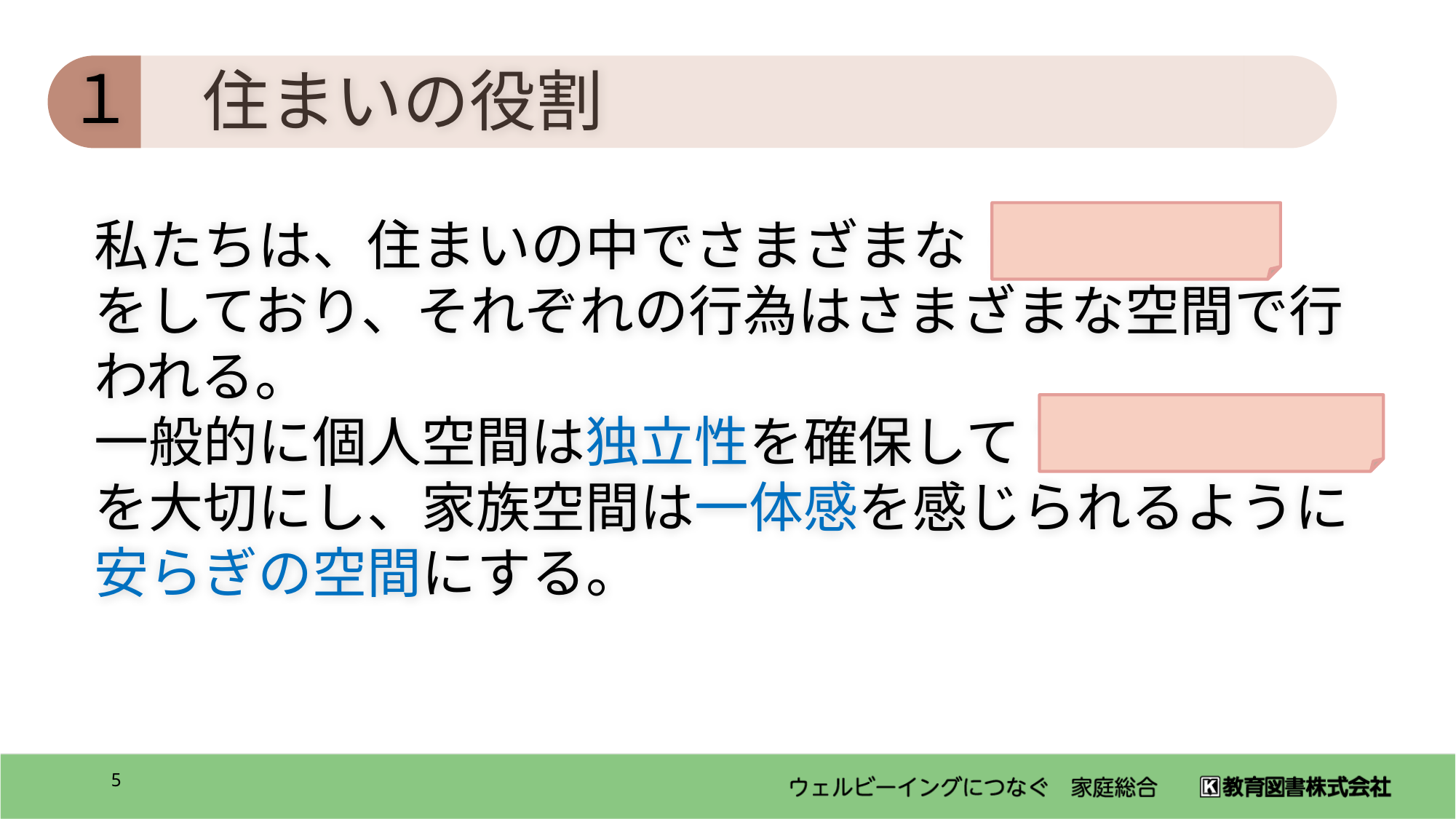

１
住まいの役割

私たちは、住まいの中でさまざまな  生活行為
をしており、それぞれの行為はさまざまな空間で行われる。
一般的に個人空間は独立性を確保して プライバシーを大切にし、家族空間は一体感を感じられるように安らぎの空間にする。

5